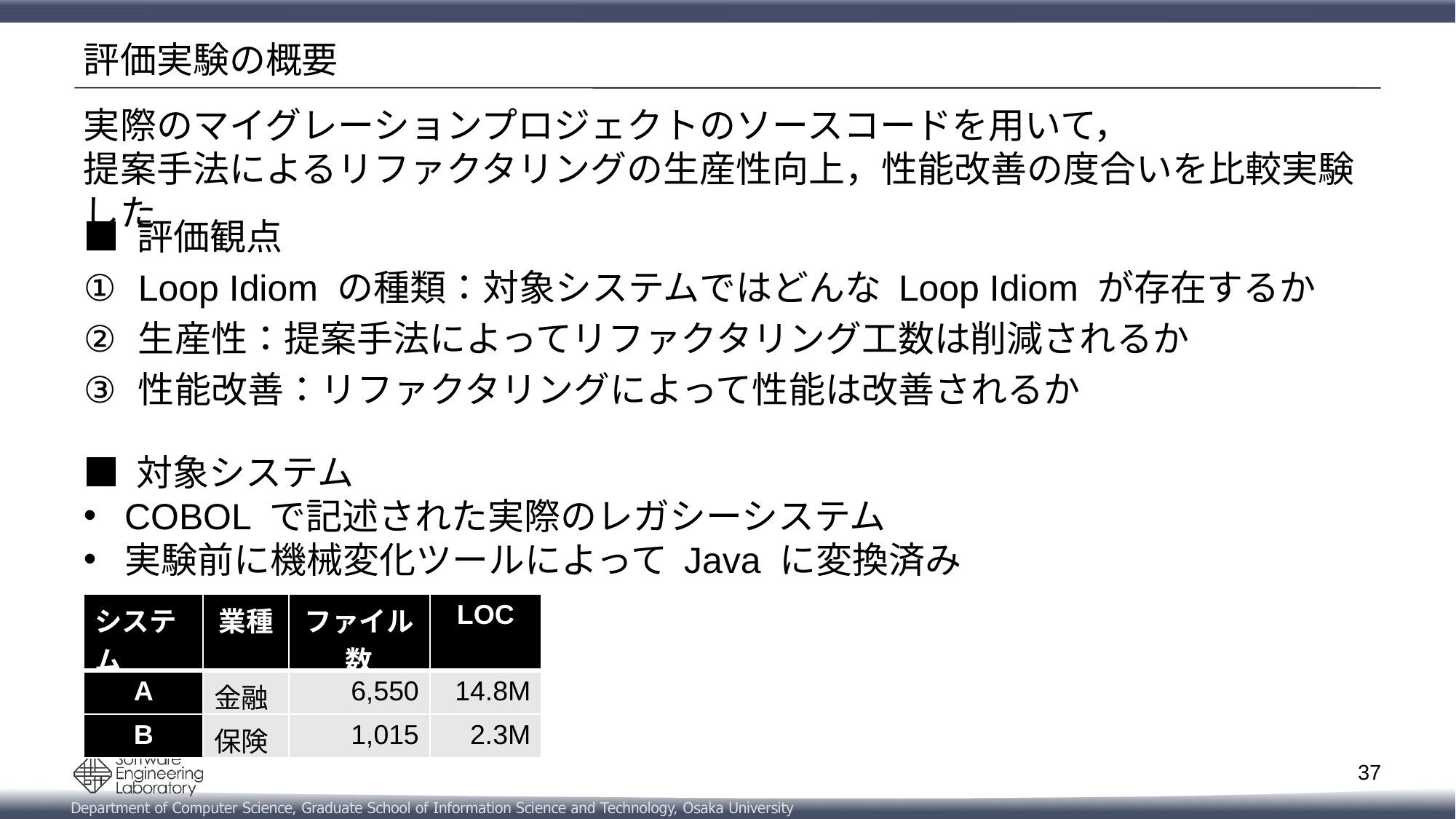

# 評価実験の概要
実際のマイグレーションプロジェクトのソースコードを用いて，
提案手法によるリファクタリングの生産性向上，性能改善の度合いを比較実験した
■ 評価観点
Loop Idiom の種類：対象システムではどんな Loop Idiom が存在するか
生産性：提案手法によってリファクタリング工数は削減されるか
性能改善：リファクタリングによって性能は改善されるか
■ 対象システム
COBOL で記述された実際のレガシーシステム
実験前に機械変化ツールによって Java に変換済み
| システム | 業種 | ファイル数 | LOC |
| --- | --- | --- | --- |
| A | 金融 | 6,550 | 14.8M |
| B | 保険 | 1,015 | 2.3M |
37